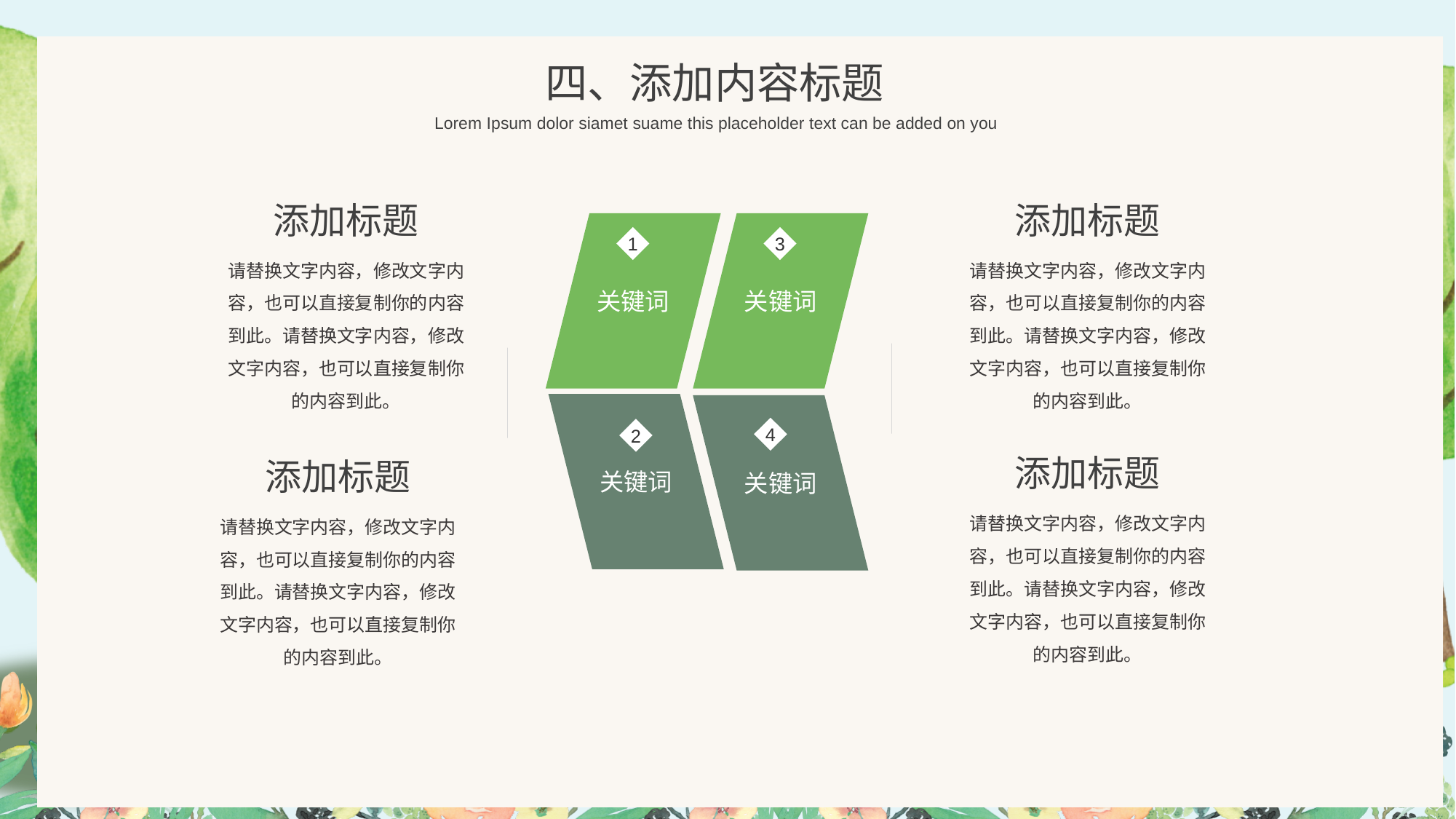

四、添加内容标题
Lorem Ipsum dolor siamet suame this placeholder text can be added on you
添加标题
请替换文字内容，修改文字内容，也可以直接复制你的内容到此。请替换文字内容，修改文字内容，也可以直接复制你的内容到此。
添加标题
请替换文字内容，修改文字内容，也可以直接复制你的内容到此。请替换文字内容，修改文字内容，也可以直接复制你的内容到此。
关键词
关键词
1
3
关键词
关键词
4
2
添加标题
请替换文字内容，修改文字内容，也可以直接复制你的内容到此。请替换文字内容，修改文字内容，也可以直接复制你的内容到此。
添加标题
请替换文字内容，修改文字内容，也可以直接复制你的内容到此。请替换文字内容，修改文字内容，也可以直接复制你的内容到此。